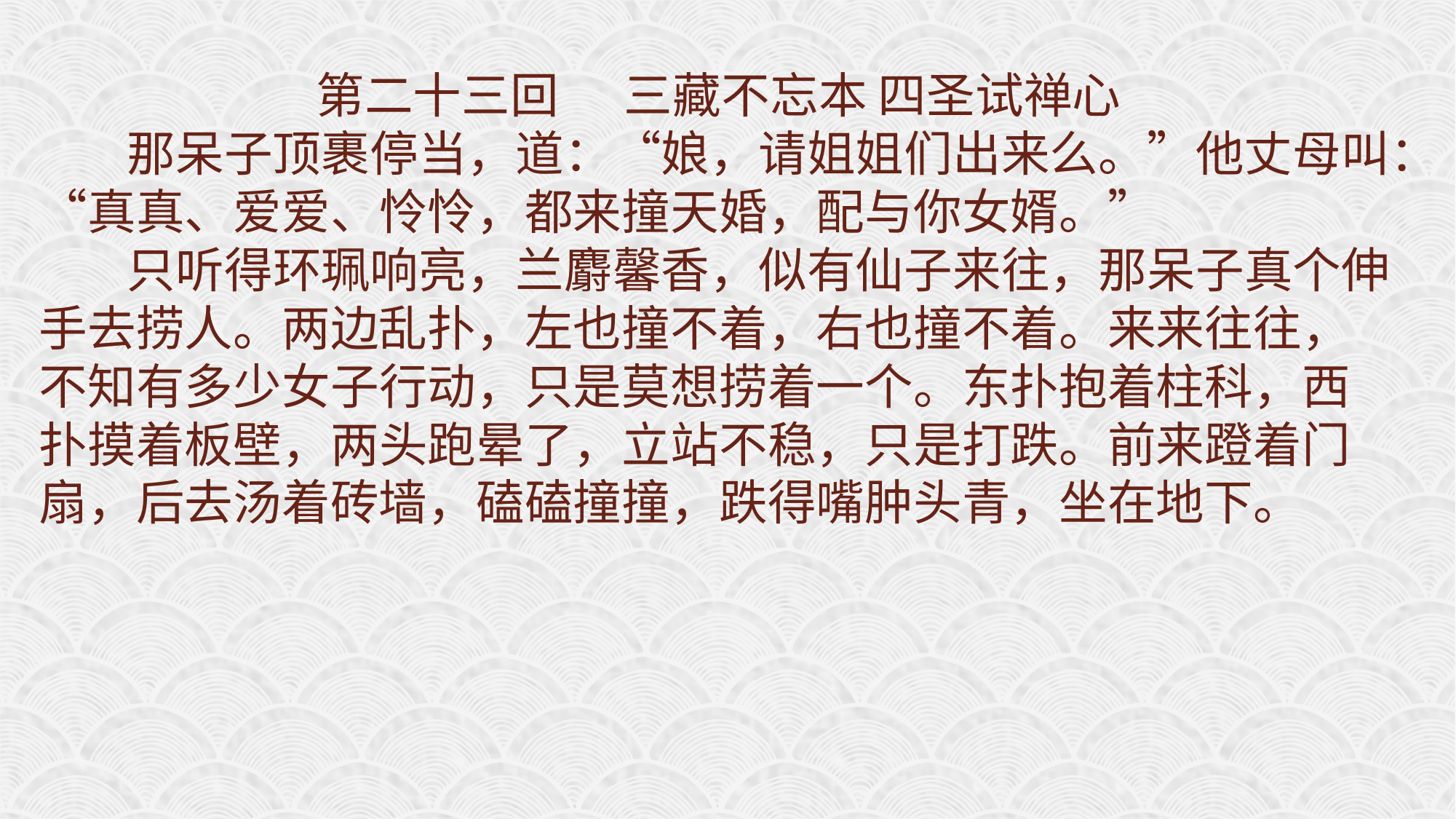

第二十三回      三藏不忘本 四圣试禅心
       那呆子顶裹停当，道：“娘，请姐姐们出来么。”他丈母叫：“真真、爱爱、怜怜，都来撞天婚，配与你女婿。”
       只听得环珮响亮，兰麝馨香，似有仙子来往，那呆子真个伸手去捞人。两边乱扑，左也撞不着，右也撞不着。来来往往，不知有多少女子行动，只是莫想捞着一个。东扑抱着柱科，西扑摸着板壁，两头跑晕了，立站不稳，只是打跌。前来蹬着门扇，后去汤着砖墙，磕磕撞撞，跌得嘴肿头青，坐在地下。